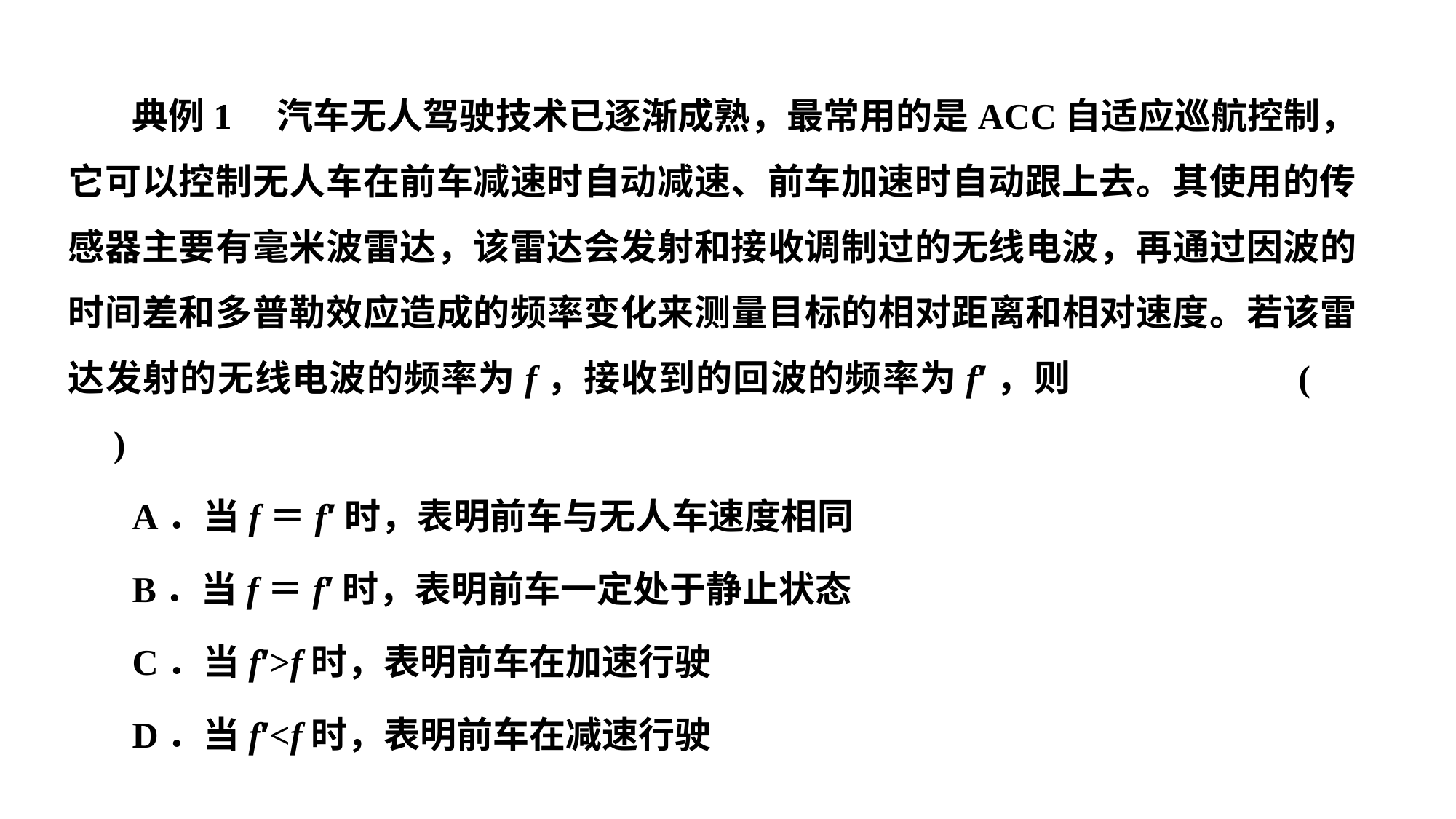

典例1　汽车无人驾驶技术已逐渐成熟，最常用的是ACC自适应巡航控制，它可以控制无人车在前车减速时自动减速、前车加速时自动跟上去。其使用的传感器主要有毫米波雷达，该雷达会发射和接收调制过的无线电波，再通过因波的时间差和多普勒效应造成的频率变化来测量目标的相对距离和相对速度。若该雷达发射的无线电波的频率为f，接收到的回波的频率为f′，则                        (　　)
A．当f＝f′时，表明前车与无人车速度相同
B．当f＝f′时，表明前车一定处于静止状态
C．当f′>f时，表明前车在加速行驶
D．当f′<f时，表明前车在减速行驶